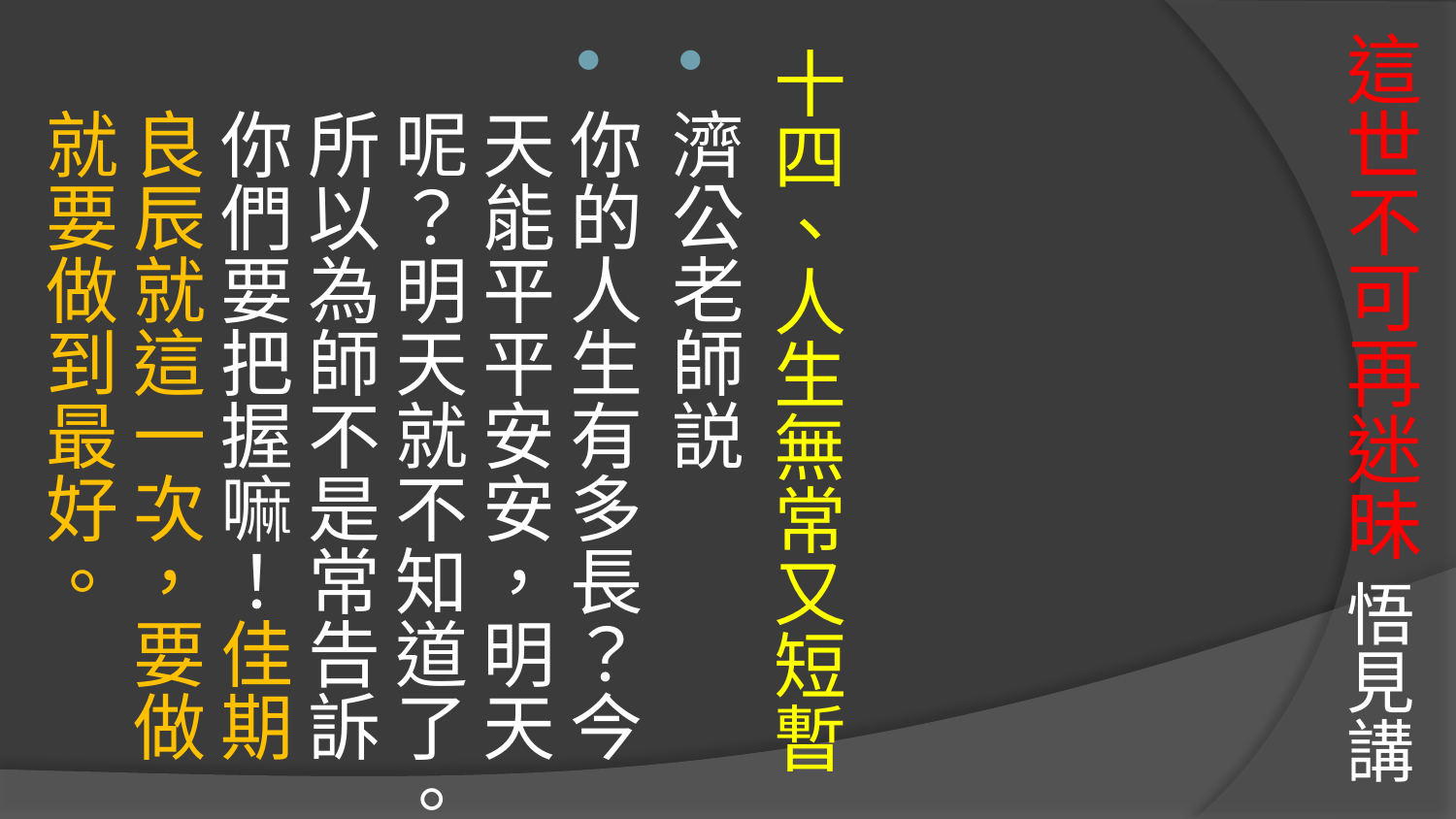

# 這世不可再迷昧 悟見講
十四、人生無常又短暫
濟公老師説
你的人生有多長？今天能平平安安，明天呢？明天就不知道了。所以為師不是常告訴你們要把握嘛！佳期良辰就這一次，要做就要做到最好。